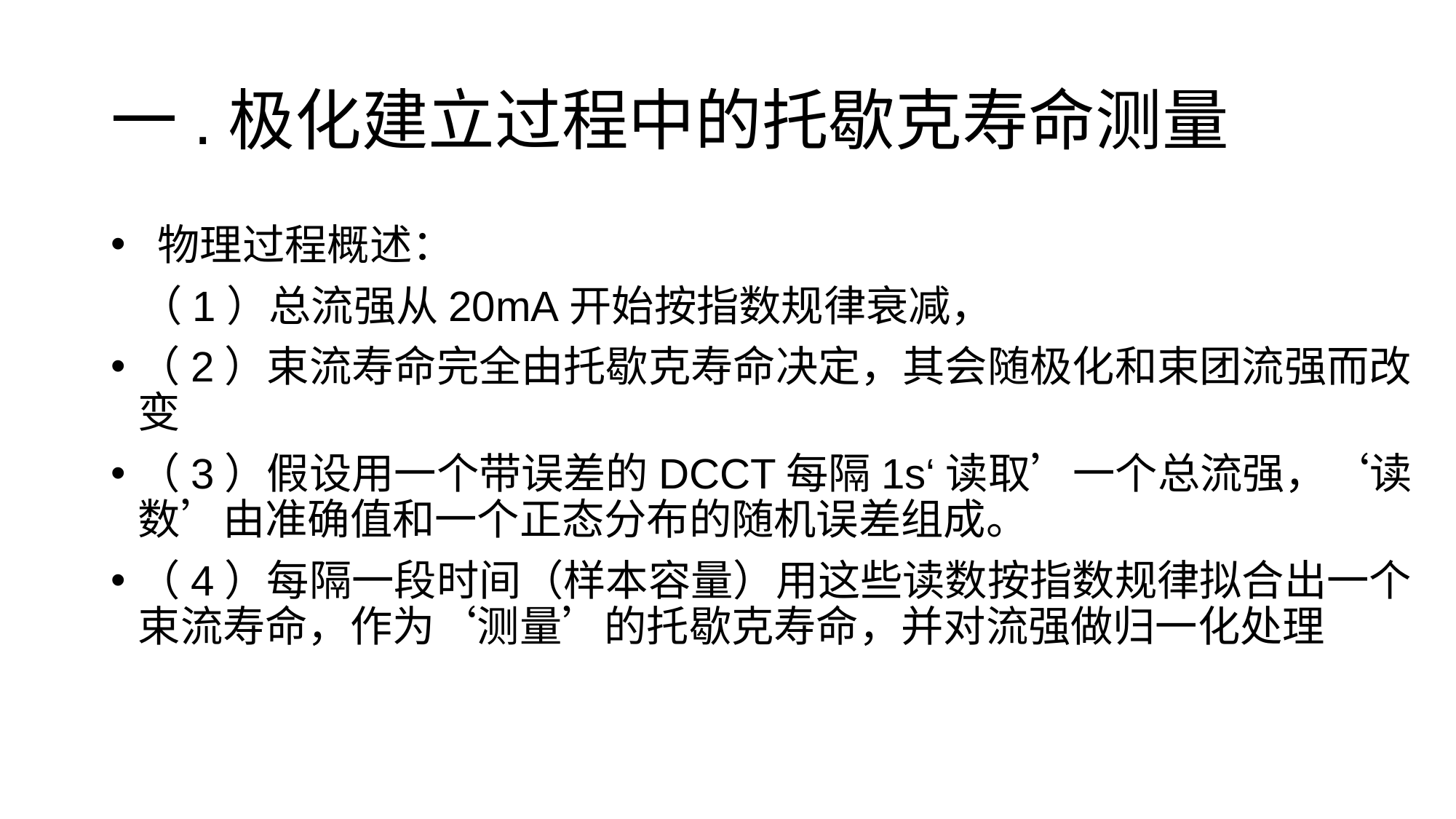

# 一.极化建立过程中的托歇克寿命测量
 物理过程概述：
  （1）总流强从20mA开始按指数规律衰减，
（2）束流寿命完全由托歇克寿命决定，其会随极化和束团流强而改变
（3）假设用一个带误差的DCCT每隔1s‘读取’一个总流强，‘读数’由准确值和一个正态分布的随机误差组成。
（4）每隔一段时间（样本容量）用这些读数按指数规律拟合出一个束流寿命，作为‘测量’的托歇克寿命，并对流强做归一化处理